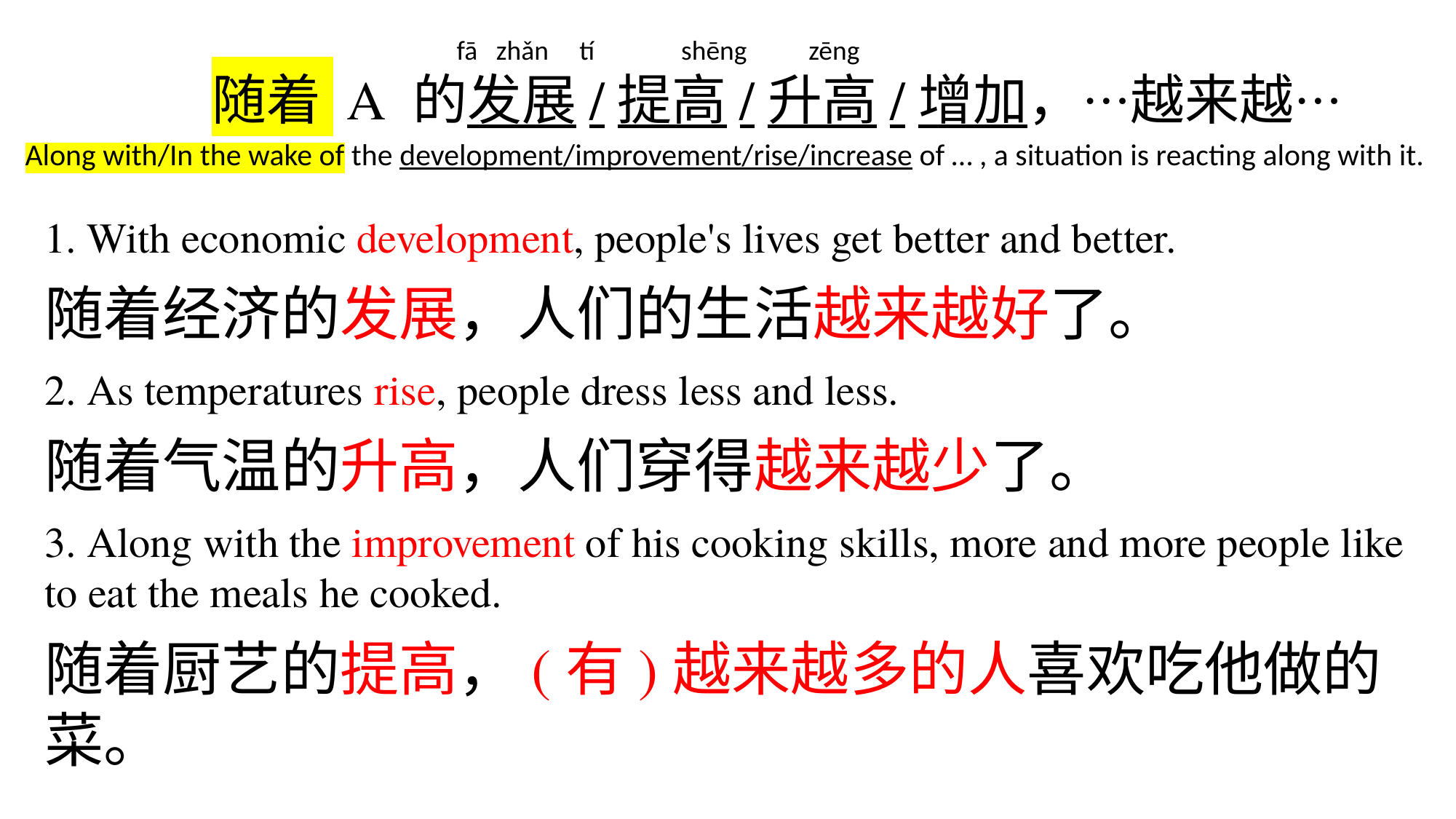

fā   zhǎn     tí              shēng          zēng
# 随着 A 的发展/提高/升高/增加，…越来越…
Along with/In the wake of the development/improvement/rise/increase of … , a situation is reacting along with it.
1. With economic development, people's lives get better and better.
随着经济的发展，人们的生活越来越好了。
2. As temperatures rise, people dress less and less.
随着气温的升高，人们穿得越来越少了。
3. Along with the improvement of his cooking skills, more and more people like to eat the meals he cooked.
随着厨艺的提高，(有)越来越多的人喜欢吃他做的菜。